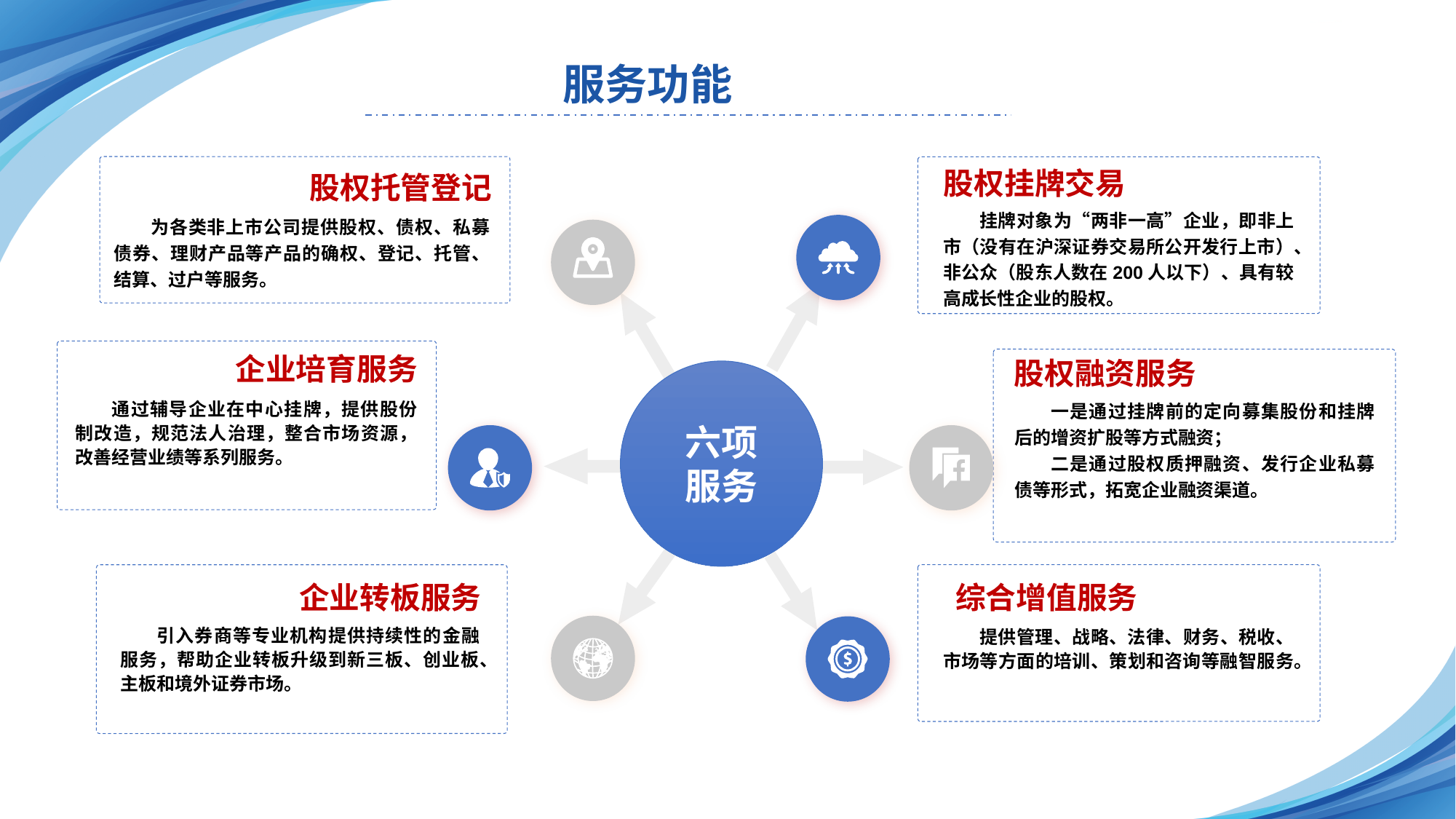

服务功能

股权挂牌交易
股权托管登记
挂牌对象为“两非一高”企业，即非上市（没有在沪深证券交易所公开发行上市）、非公众（股东人数在200人以下）、具有较高成长性企业的股权。
为各类非上市公司提供股权、债权、私募债券、理财产品等产品的确权、登记、托管、结算、过户等服务。

企业培育服务

股权融资服务
六项
服务
通过辅导企业在中心挂牌，提供股份制改造，规范法人治理，整合市场资源，改善经营业绩等系列服务。
一是通过挂牌前的定向募集股份和挂牌后的增资扩股等方式融资；
二是通过股权质押融资、发行企业私募债等形式，拓宽企业融资渠道。

综合增值服务
企业转板服务

引入券商等专业机构提供持续性的金融服务，帮助企业转板升级到新三板、创业板、主板和境外证券市场。
提供管理、战略、法律、财务、税收、市场等方面的培训、策划和咨询等融智服务。